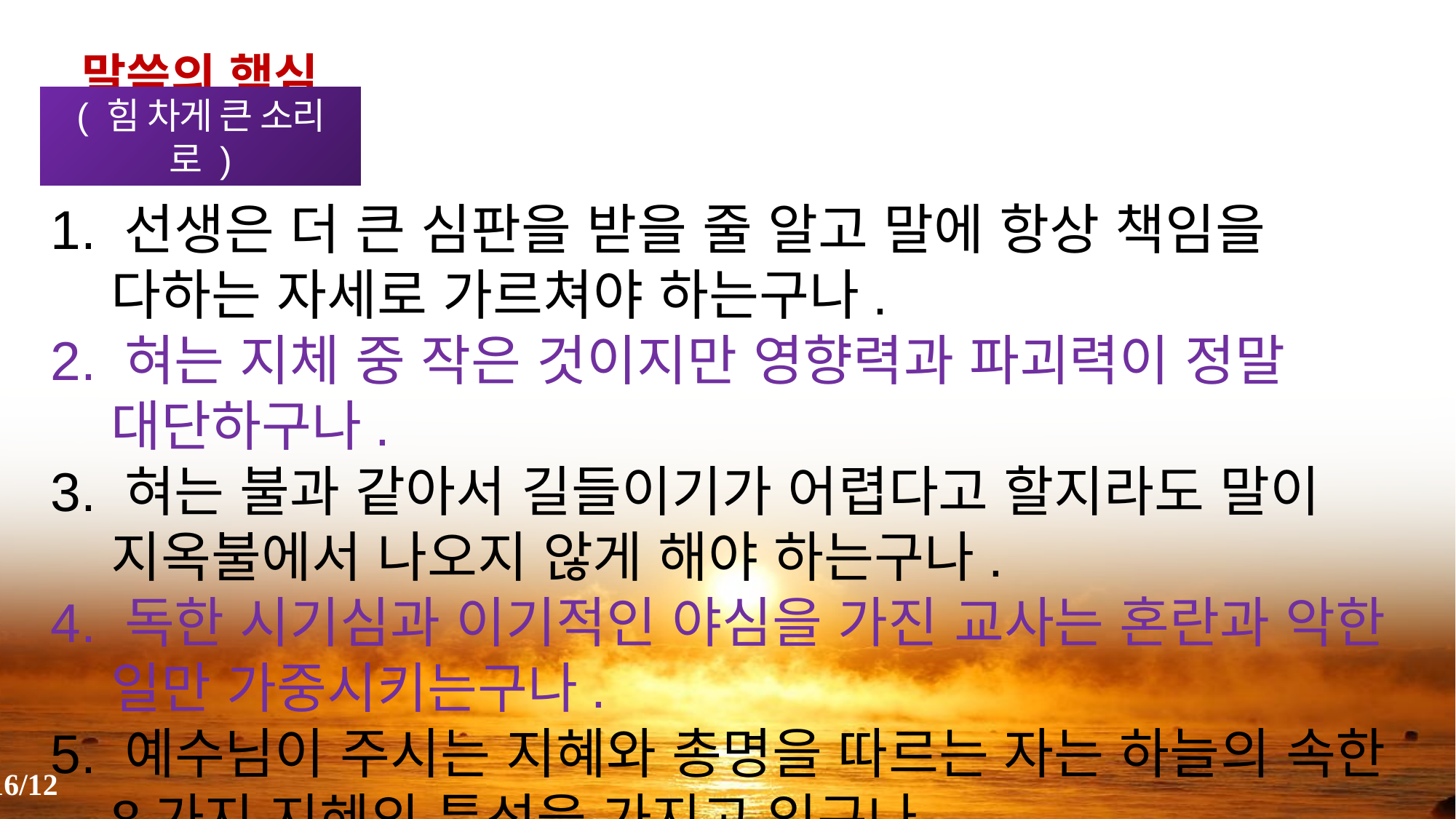

말씀의 핵심

( 힘 차게 큰 소리로 )
1. 선생은 더 큰 심판을 받을 줄 알고 말에 항상 책임을 다하는 자세로 가르쳐야 하는구나.
2. 혀는 지체 중 작은 것이지만 영향력과 파괴력이 정말 대단하구나.
3. 혀는 불과 같아서 길들이기가 어렵다고 할지라도 말이 지옥불에서 나오지 않게 해야 하는구나.
4. 독한 시기심과 이기적인 야심을 가진 교사는 혼란과 악한 일만 가중시키는구나.
5. 예수님이 주시는 지혜와 총명을 따르는 자는 하늘의 속한 8가지 지혜의 특성을 가지고 있구나.